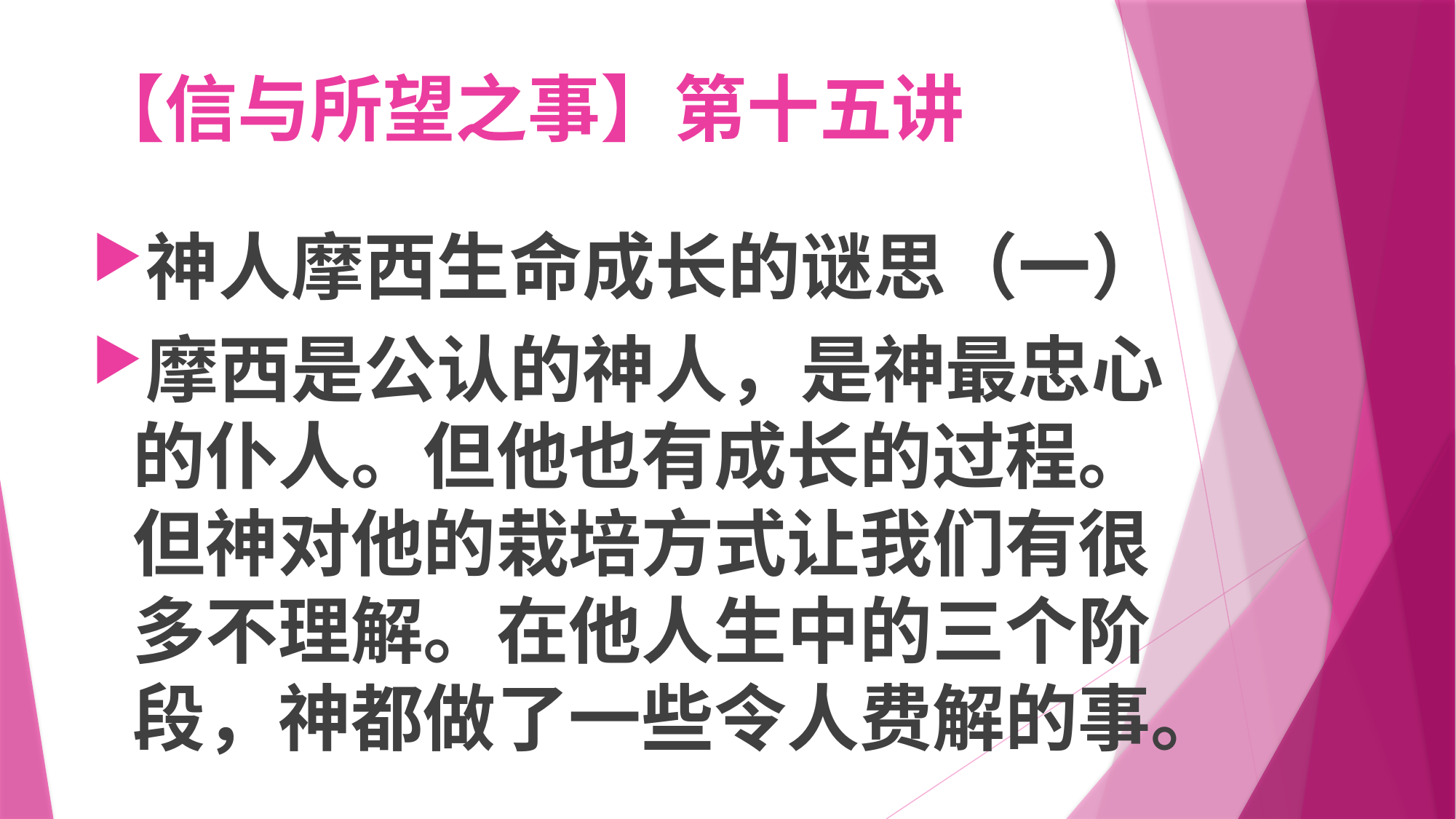

# 【信与所望之事】第十五讲
神人摩西生命成长的谜思（一）
摩西是公认的神人，是神最忠心的仆人。但他也有成长的过程。但神对他的栽培方式让我们有很多不理解。在他人生中的三个阶段，神都做了一些令人费解的事。